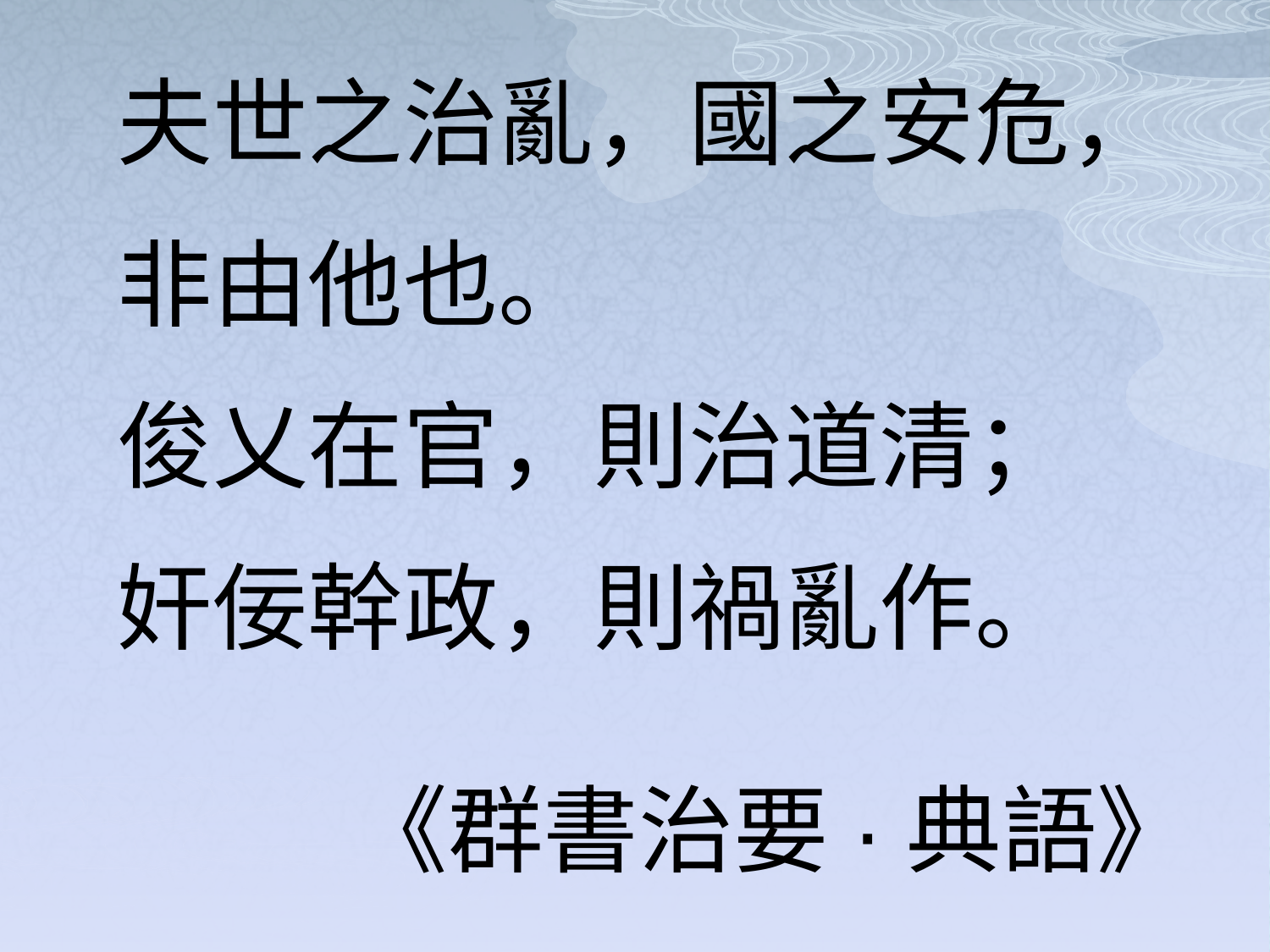

夫世之治亂，國之安危，
非由他也。
俊乂在官，則治道清；
奸佞幹政，則禍亂作。

《群書治要·典語》